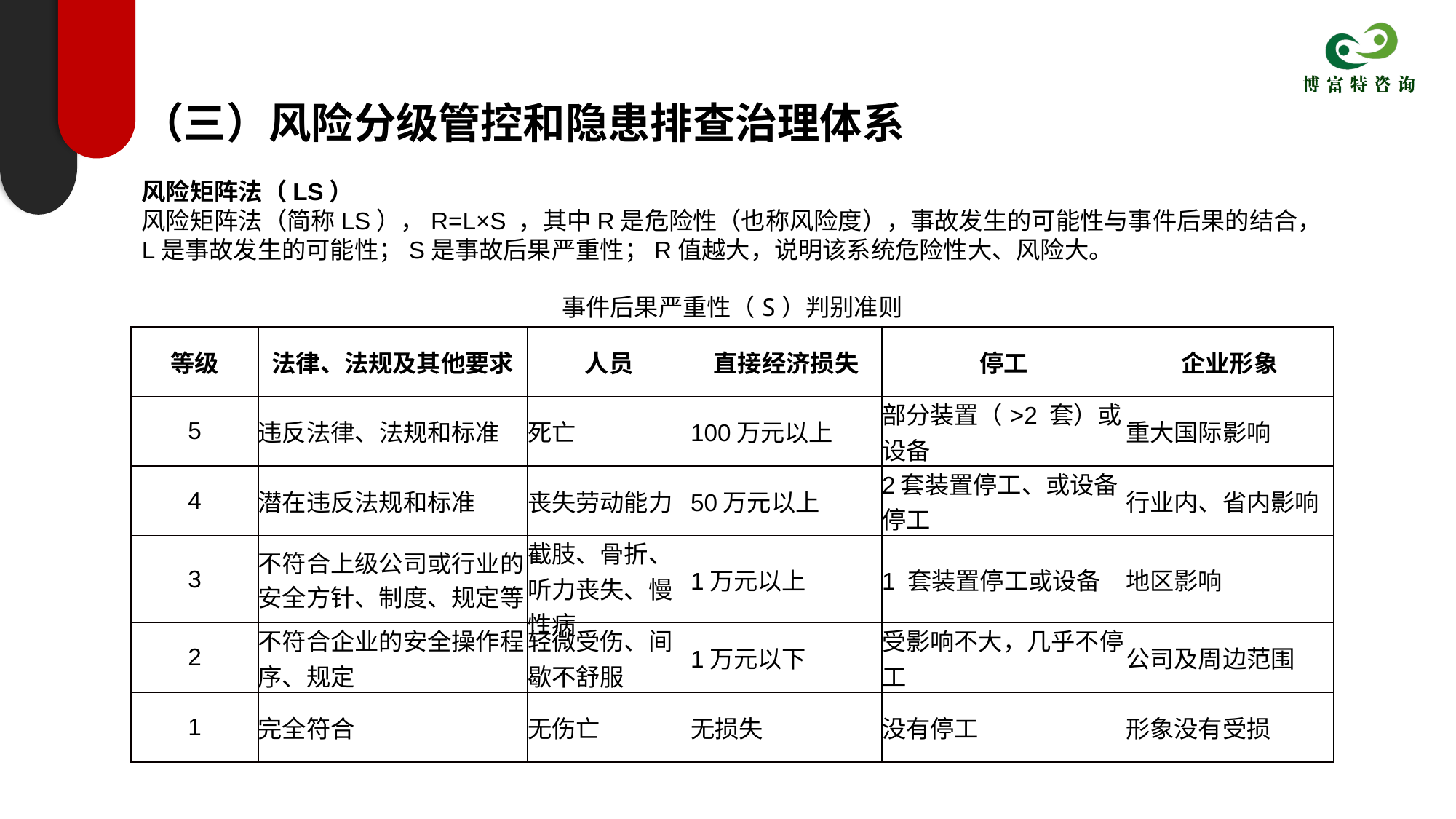

（三）风险分级管控和隐患排查治理体系

风险矩阵法（LS）
风险矩阵法（简称LS），R=L×S ，其中R是危险性（也称风险度），事故发生的可能性与事件后果的结合， L是事故发生的可能性；S是事故后果严重性；R值越大，说明该系统危险性大、风险大。
事件后果严重性（S）判别准则
| 等级 | 法律、法规及其他要求 | 人员 | 直接经济损失 | 停工 | 企业形象 |
| --- | --- | --- | --- | --- | --- |
| 5 | 违反法律、法规和标准 | 死亡 | 100万元以上 | 部分装置（>2 套）或设备 | 重大国际影响 |
| 4 | 潜在违反法规和标准 | 丧失劳动能力 | 50万元以上 | 2套装置停工、或设备停工 | 行业内、省内影响 |
| 3 | 不符合上级公司或行业的安全方针、制度、规定等 | 截肢、骨折、听力丧失、慢性病 | 1万元以上 | 1 套装置停工或设备 | 地区影响 |
| 2 | 不符合企业的安全操作程序、规定 | 轻微受伤、间歇不舒服 | 1万元以下 | 受影响不大，几乎不停工 | 公司及周边范围 |
| 1 | 完全符合 | 无伤亡 | 无损失 | 没有停工 | 形象没有受损 |
11